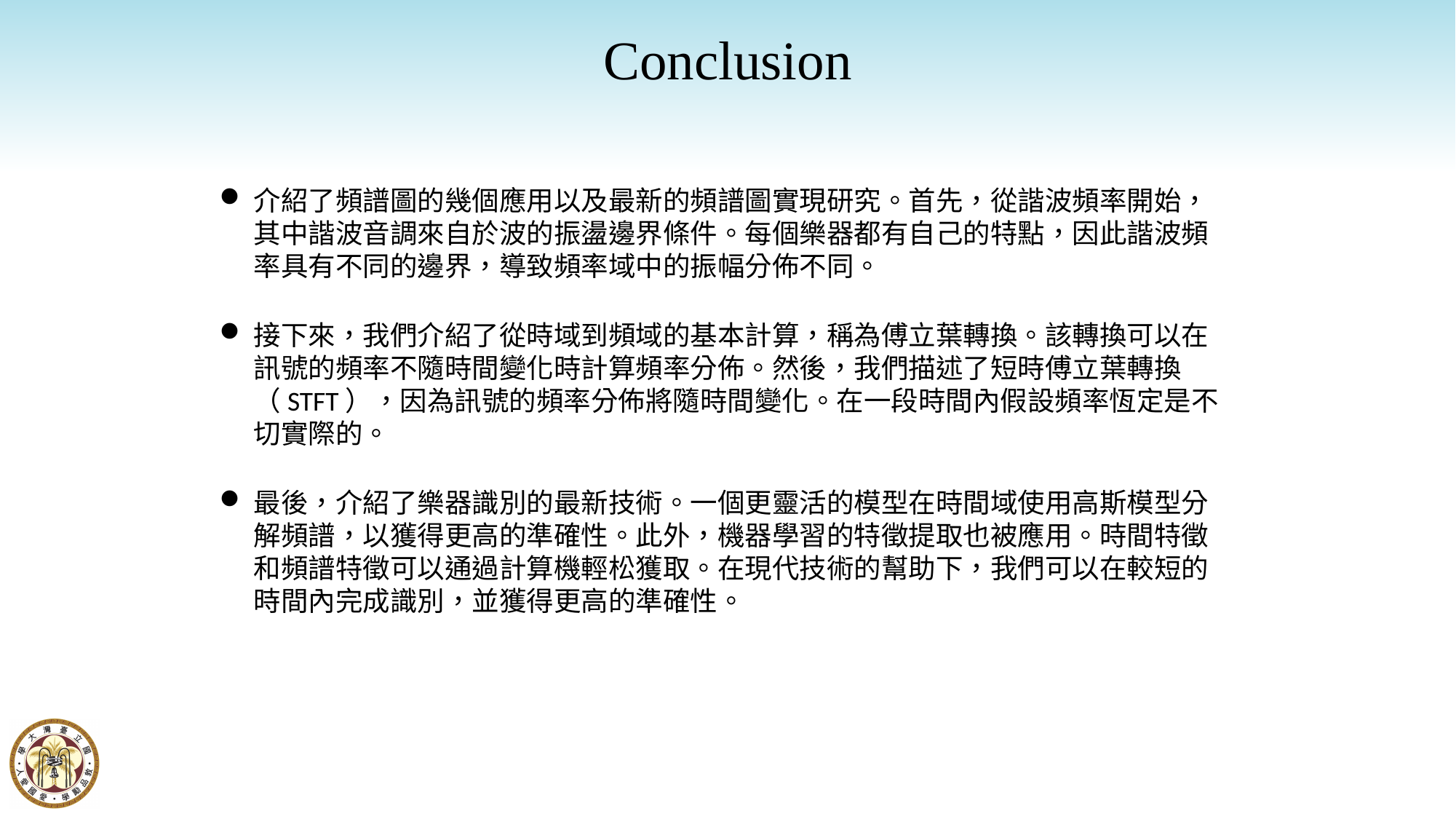

Conclusion
介紹了頻譜圖的幾個應用以及最新的頻譜圖實現研究。首先，從諧波頻率開始，其中諧波音調來自於波的振盪邊界條件。每個樂器都有自己的特點，因此諧波頻率具有不同的邊界，導致頻率域中的振幅分佈不同。

接下來，我們介紹了從時域到頻域的基本計算，稱為傅立葉轉換。該轉換可以在訊號的頻率不隨時間變化時計算頻率分佈。然後，我們描述了短時傅立葉轉換（STFT），因為訊號的頻率分佈將隨時間變化。在一段時間內假設頻率恆定是不切實際的。

最後，介紹了樂器識別的最新技術。一個更靈活的模型在時間域使用高斯模型分解頻譜，以獲得更高的準確性。此外，機器學習的特徵提取也被應用。時間特徵和頻譜特徵可以通過計算機輕松獲取。在現代技術的幫助下，我們可以在較短的時間內完成識別，並獲得更高的準確性。